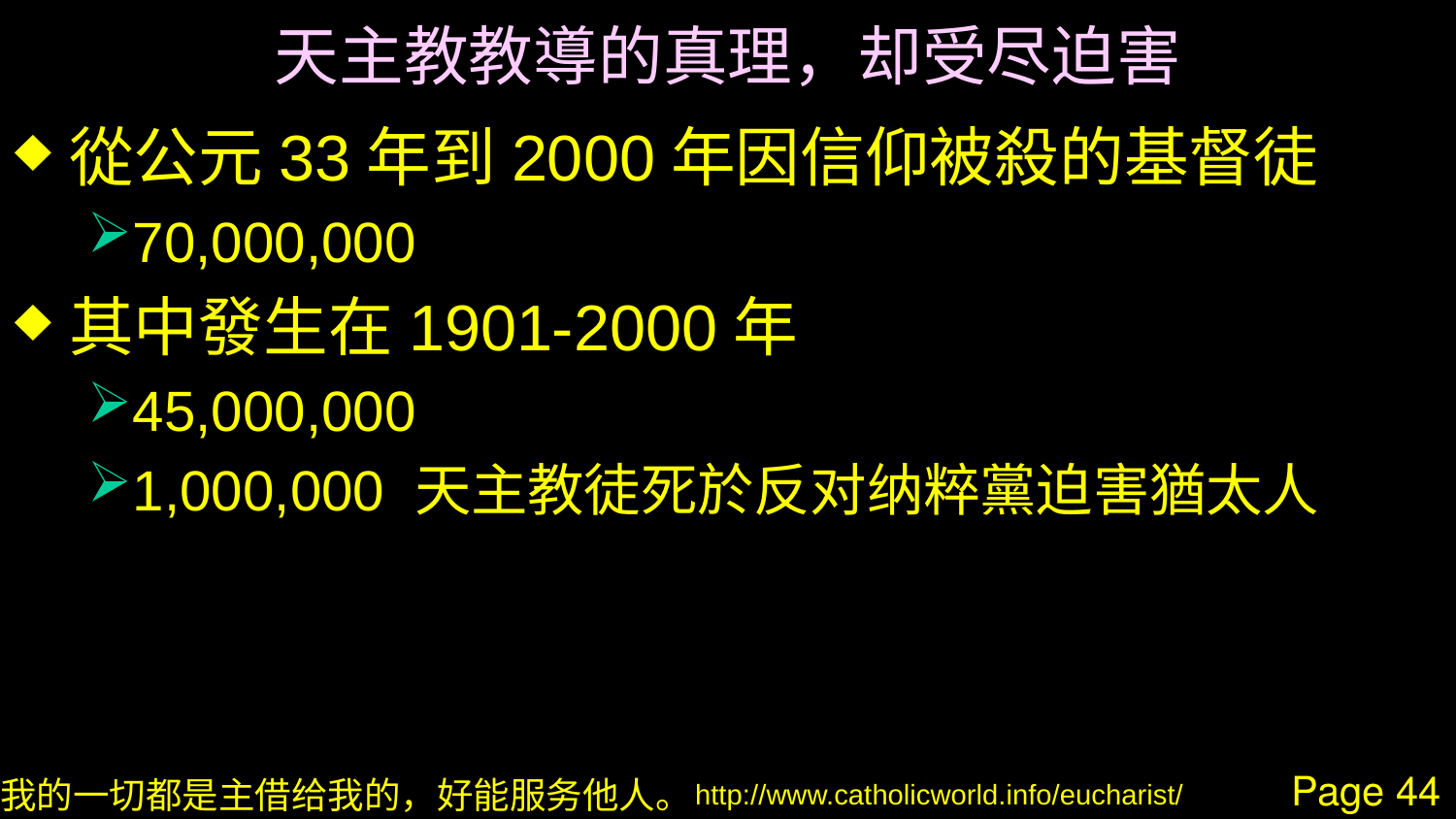

# 天主教教導的真理，却受尽迫害
從公元33年到2000年因信仰被殺的基督徒
70,000,000
其中發生在1901-2000年
45,000,000
1,000,000 天主教徒死於反对纳粹黨迫害猶太人